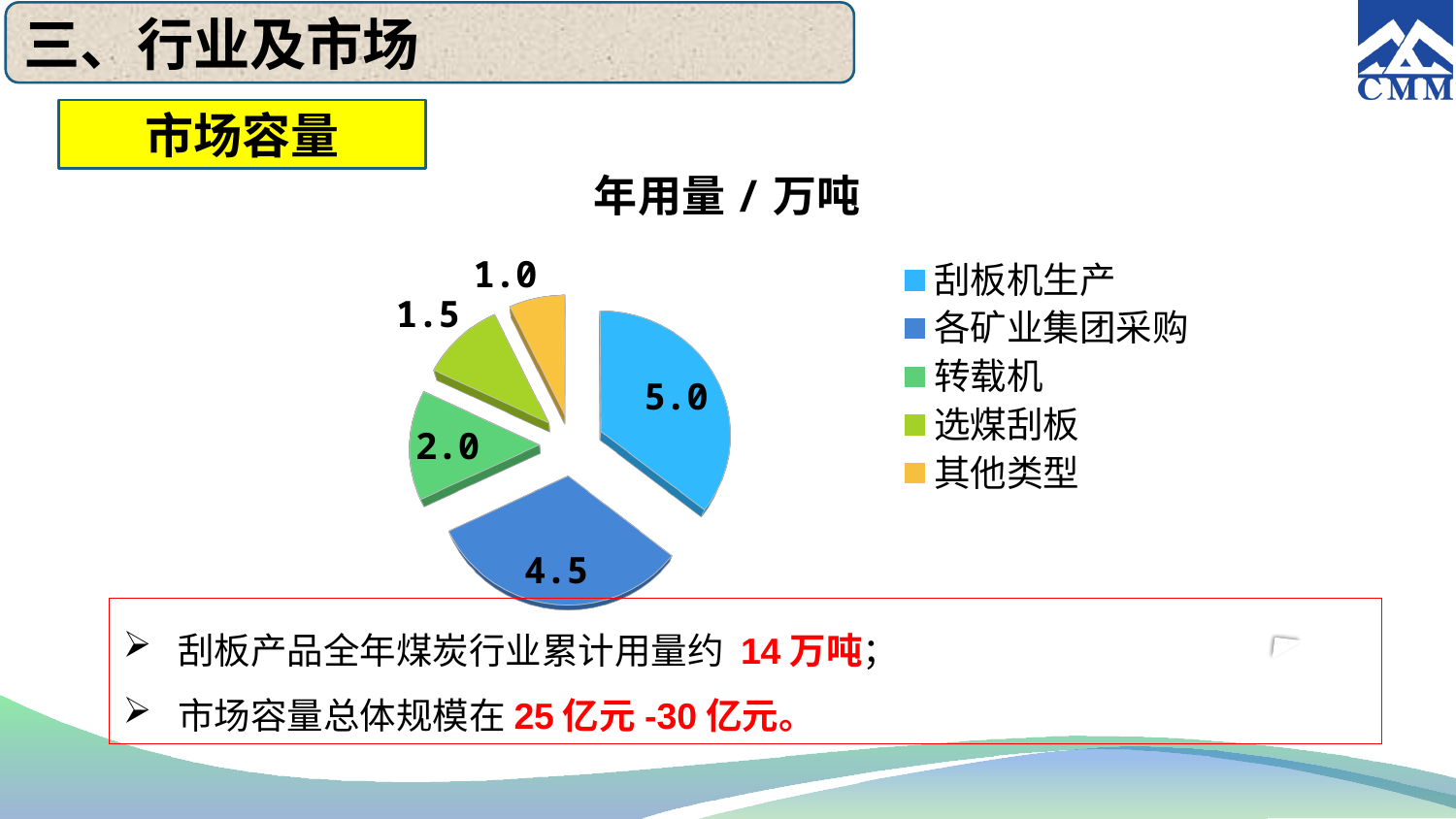

三、行业及市场
市场容量

[unsupported chart]

刮板产品全年煤炭行业累计用量约 14万吨；
市场容量总体规模在25亿元-30亿元。